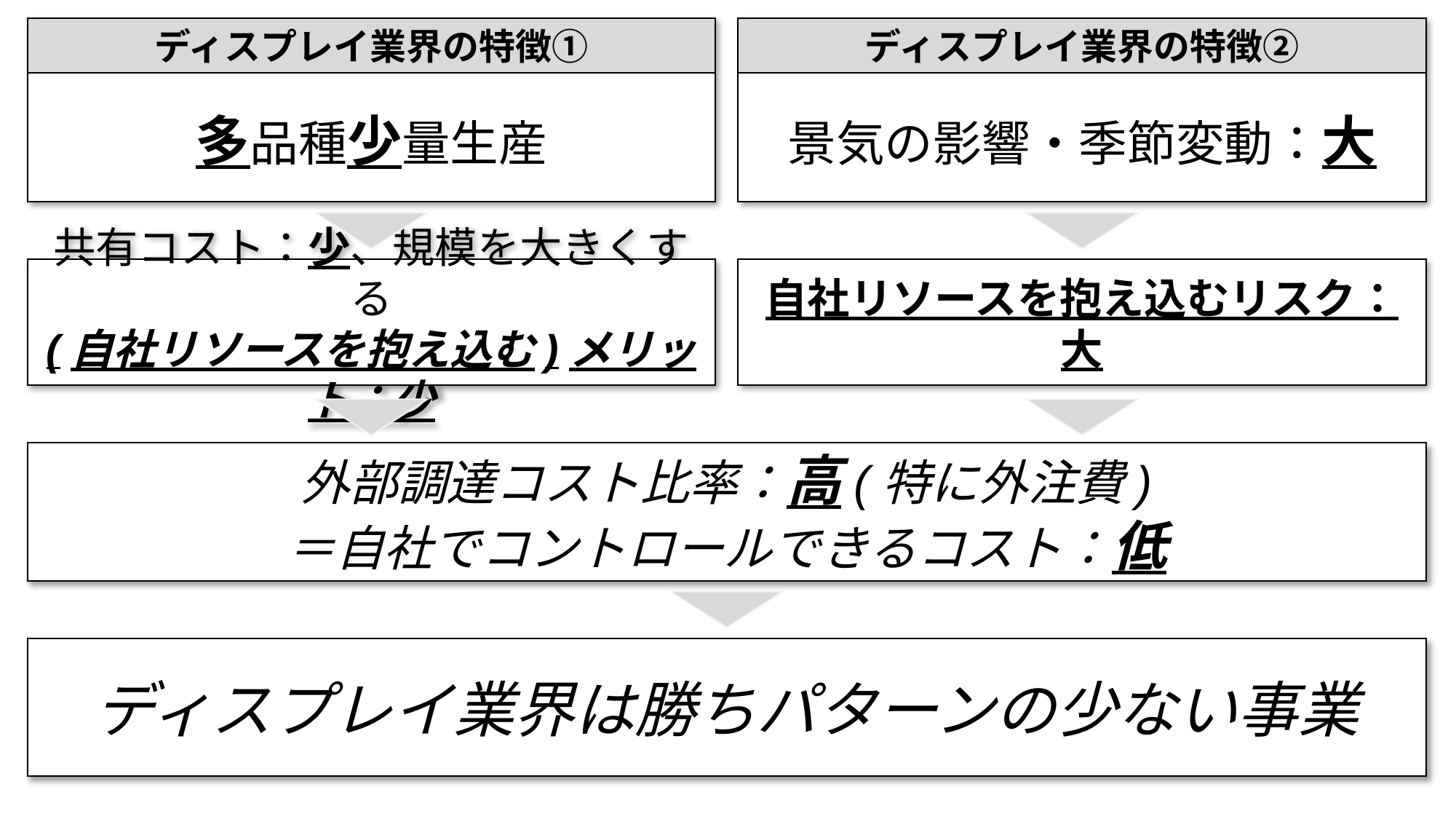

多品種少量生産
ディスプレイ業界の特徴①

景気の影響・季節変動：大
ディスプレイ業界の特徴②

共有コスト：少、規模を大きくする
(自社リソースを抱え込む)メリット：少
自社リソースを抱え込むリスク：大

外部調達コスト比率：高(特に外注費)
＝自社でコントロールできるコスト：低

ディスプレイ業界は勝ちパターンの少ない事業